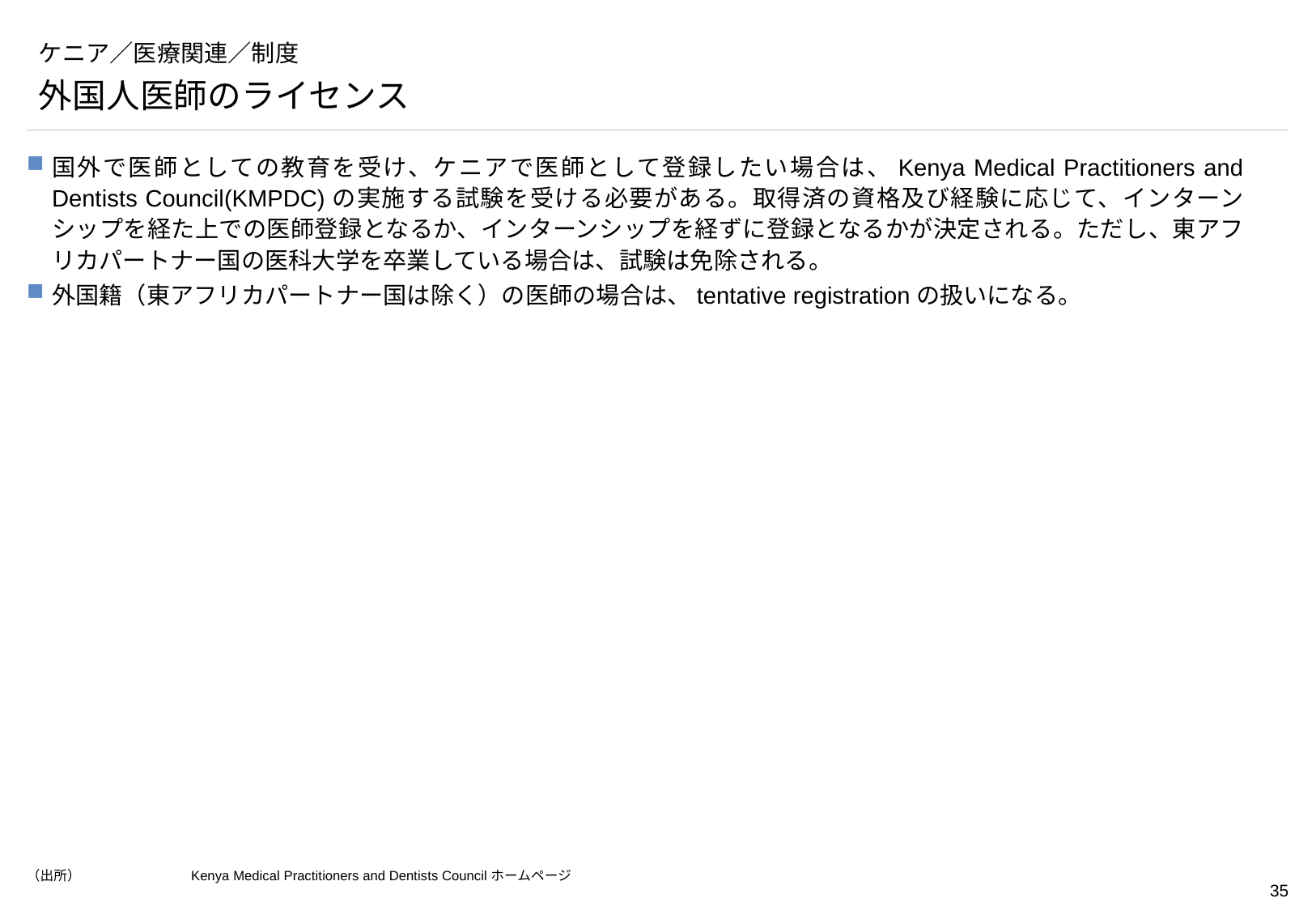

# ケニア／医療関連／制度
外国人医師のライセンス
国外で医師としての教育を受け、ケニアで医師として登録したい場合は、Kenya Medical Practitioners and Dentists Council(KMPDC)の実施する試験を受ける必要がある。取得済の資格及び経験に応じて、インターンシップを経た上での医師登録となるか、インターンシップを経ずに登録となるかが決定される。ただし、東アフリカパートナー国の医科大学を卒業している場合は、試験は免除される。
外国籍（東アフリカパートナー国は除く）の医師の場合は、tentative registrationの扱いになる。

（出所）	Kenya Medical Practitioners and Dentists Councilホームページ